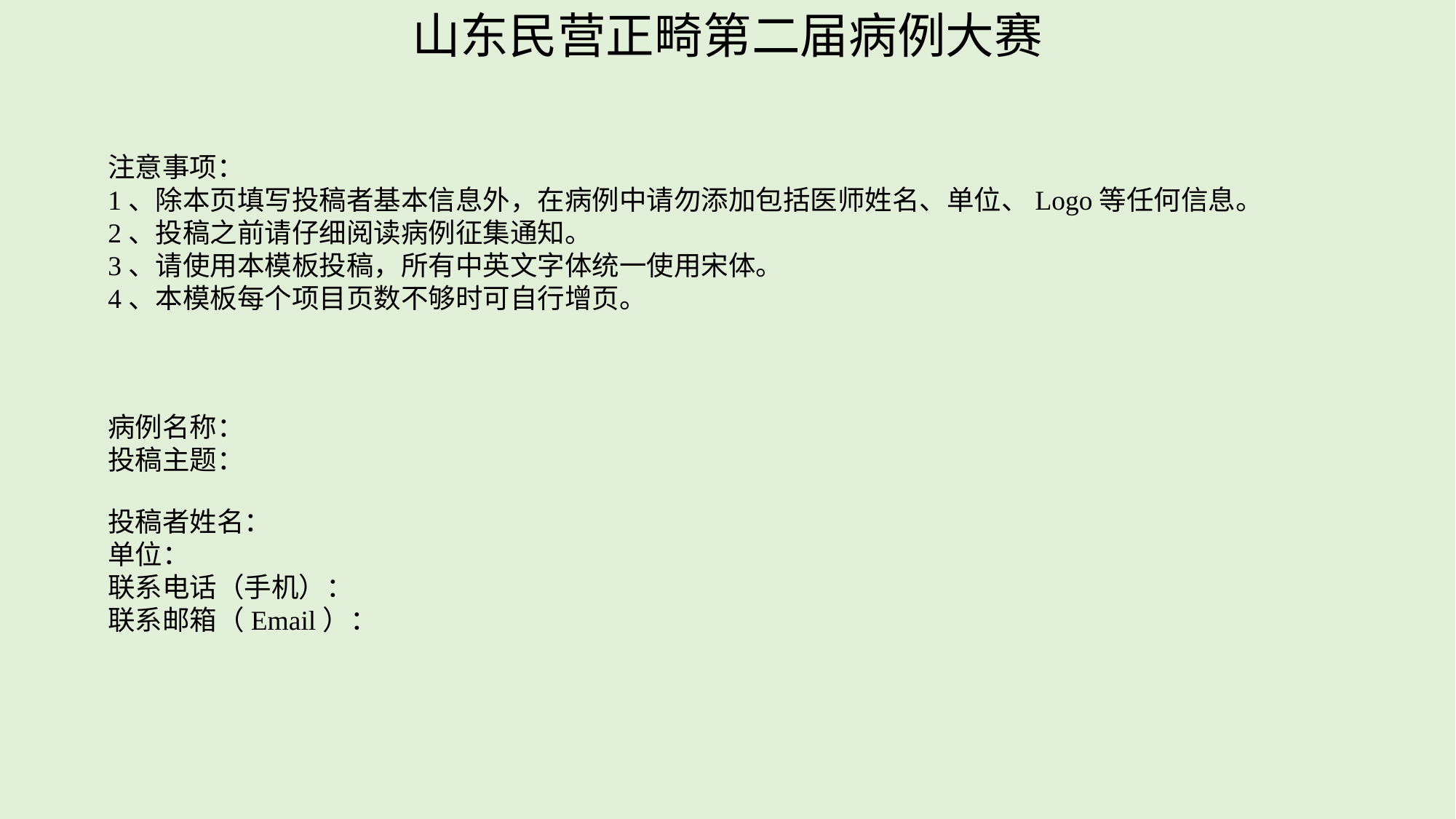

山东民营正畸第二届病例大赛
注意事项：
1、除本页填写投稿者基本信息外，在病例中请勿添加包括医师姓名、单位、Logo等任何信息。
2、投稿之前请仔细阅读病例征集通知。
3、请使用本模板投稿，所有中英文字体统一使用宋体。
4、本模板每个项目页数不够时可自行增页。
病例名称：
投稿主题：
投稿者姓名：
单位：
联系电话（手机）：
联系邮箱（Email）：